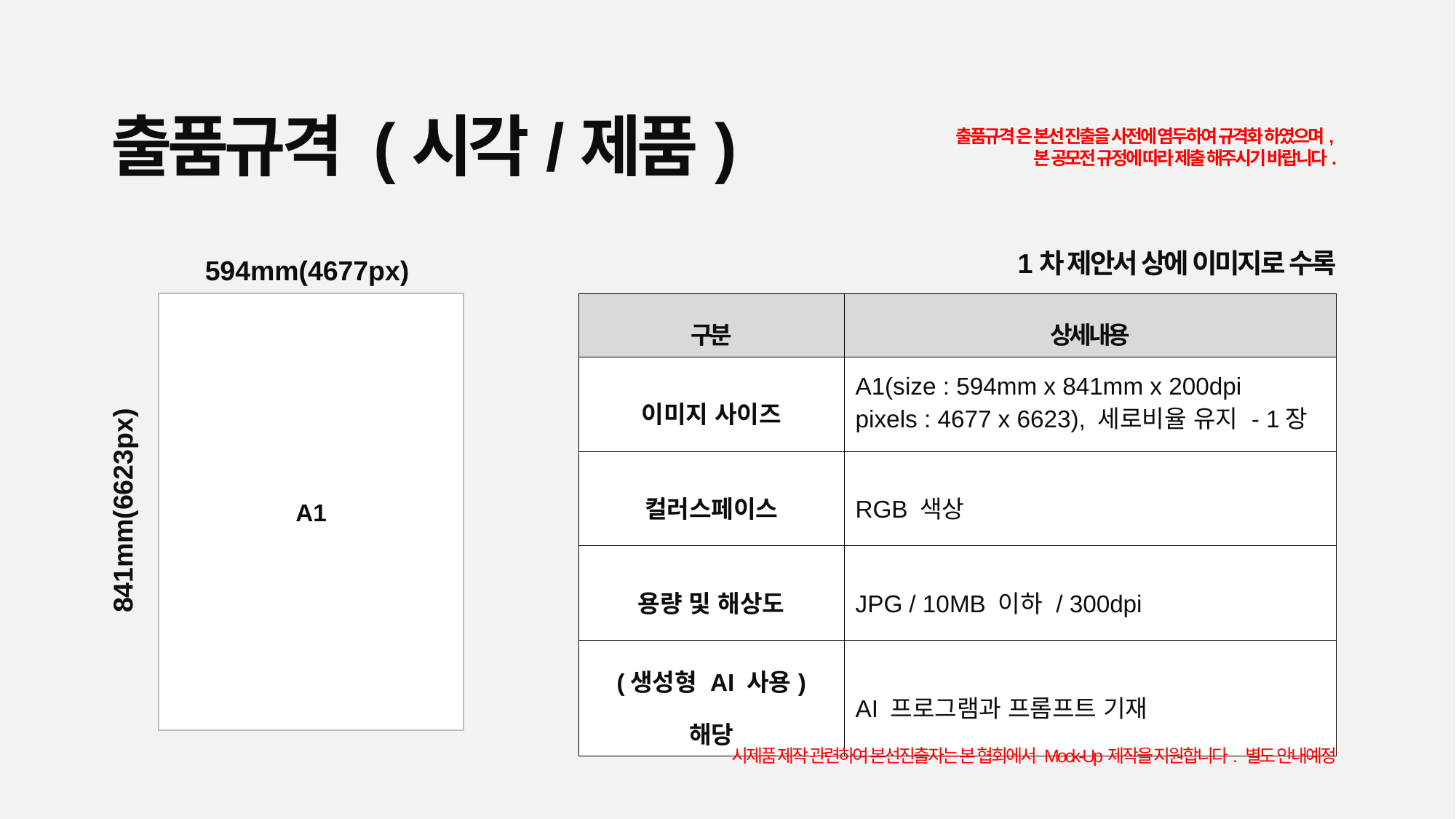

# 출품규격 (시각/제품)
출품규격 은 본선 진출을 사전에 염두하여 규격화 하였으며,
본 공모전 규정에 따라 제출 해주시기 바랍니다.
1차 제안서 상에 이미지로 수록
594mm(4677px)
A1
| 구분 | 상세내용 |
| --- | --- |
| 이미지 사이즈 | A1(size : 594mm x 841mm x 200dpi pixels : 4677 x 6623), 세로비율 유지 - 1장 |
| 컬러스페이스 | RGB 색상 |
| 용량 및 해상도 | JPG / 10MB 이하 / 300dpi |
| (생성형 AI 사용) 해당 | AI 프로그램과 프롬프트 기재 |
841mm(6623px)
시제품 제작 관련하여 본선진출자는 본 협회에서 Mock-Up제작을 지원합니다. 별도 안내예정